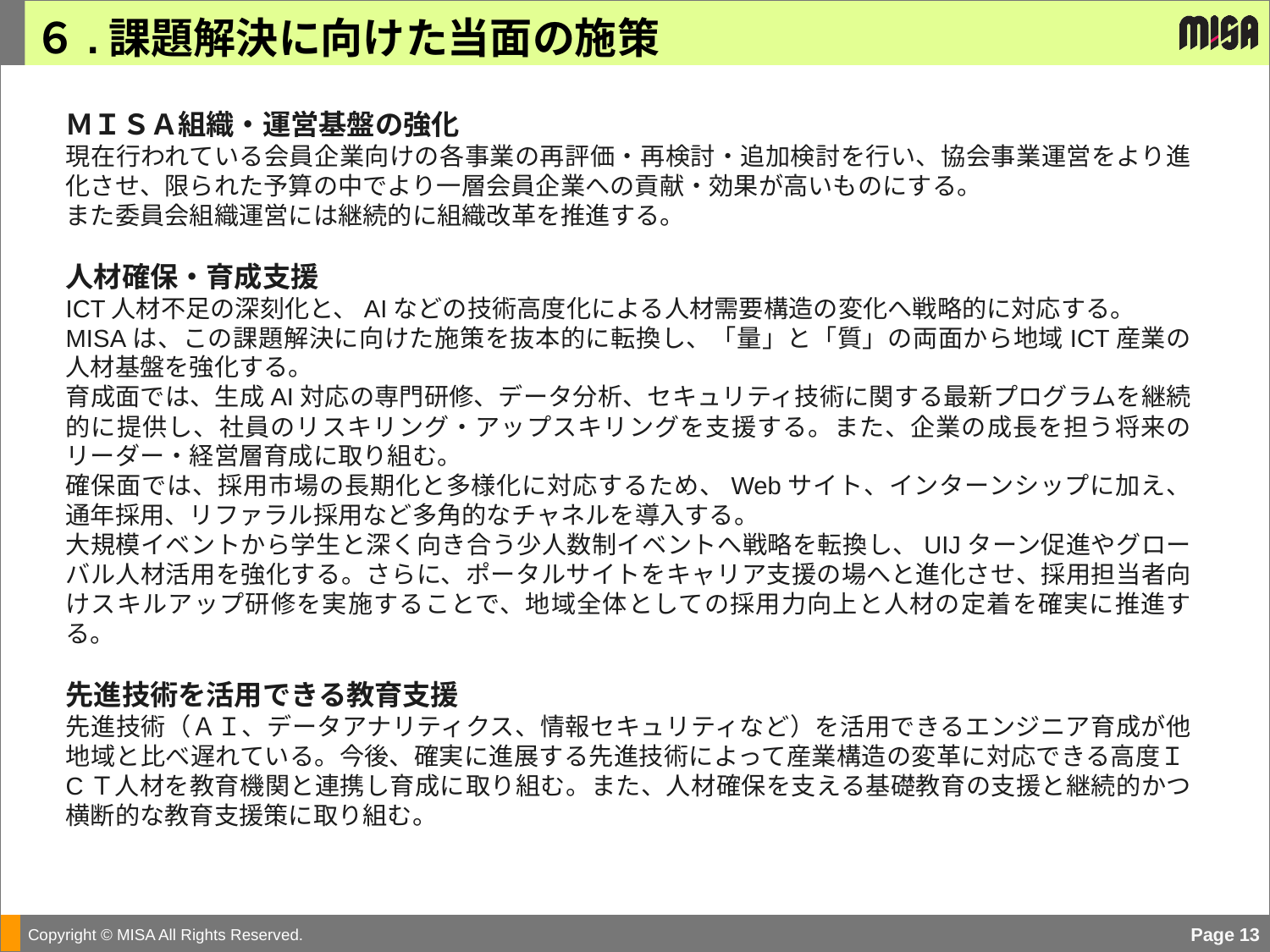

６.課題解決に向けた当面の施策
ＭＩＳＡ組織・運営基盤の強化
現在行われている会員企業向けの各事業の再評価・再検討・追加検討を行い、協会事業運営をより進化させ、限られた予算の中でより一層会員企業への貢献・効果が高いものにする。
また委員会組織運営には継続的に組織改革を推進する。

人材確保・育成支援
ICT人材不足の深刻化と、AIなどの技術高度化による人材需要構造の変化へ戦略的に対応する。
MISAは、この課題解決に向けた施策を抜本的に転換し、「量」と「質」の両面から地域ICT産業の人材基盤を強化する。
育成面では、生成AI対応の専門研修、データ分析、セキュリティ技術に関する最新プログラムを継続的に提供し、社員のリスキリング・アップスキリングを支援する。また、企業の成長を担う将来のリーダー・経営層育成に取り組む。
確保面では、採用市場の長期化と多様化に対応するため、Webサイト、インターンシップに加え、通年採用、リファラル採用など多角的なチャネルを導入する。
大規模イベントから学生と深く向き合う少人数制イベントへ戦略を転換し、UIJターン促進やグローバル人材活用を強化する。さらに、ポータルサイトをキャリア支援の場へと進化させ、採用担当者向けスキルアップ研修を実施することで、地域全体としての採用力向上と人材の定着を確実に推進する。

先進技術を活用できる教育支援
先進技術（ＡＩ、データアナリティクス、情報セキュリティなど）を活用できるエンジニア育成が他地域と比べ遅れている。今後、確実に進展する先進技術によって産業構造の変革に対応できる高度ＩCＴ人材を教育機関と連携し育成に取り組む。また、人材確保を支える基礎教育の支援と継続的かつ横断的な教育支援策に取り組む。